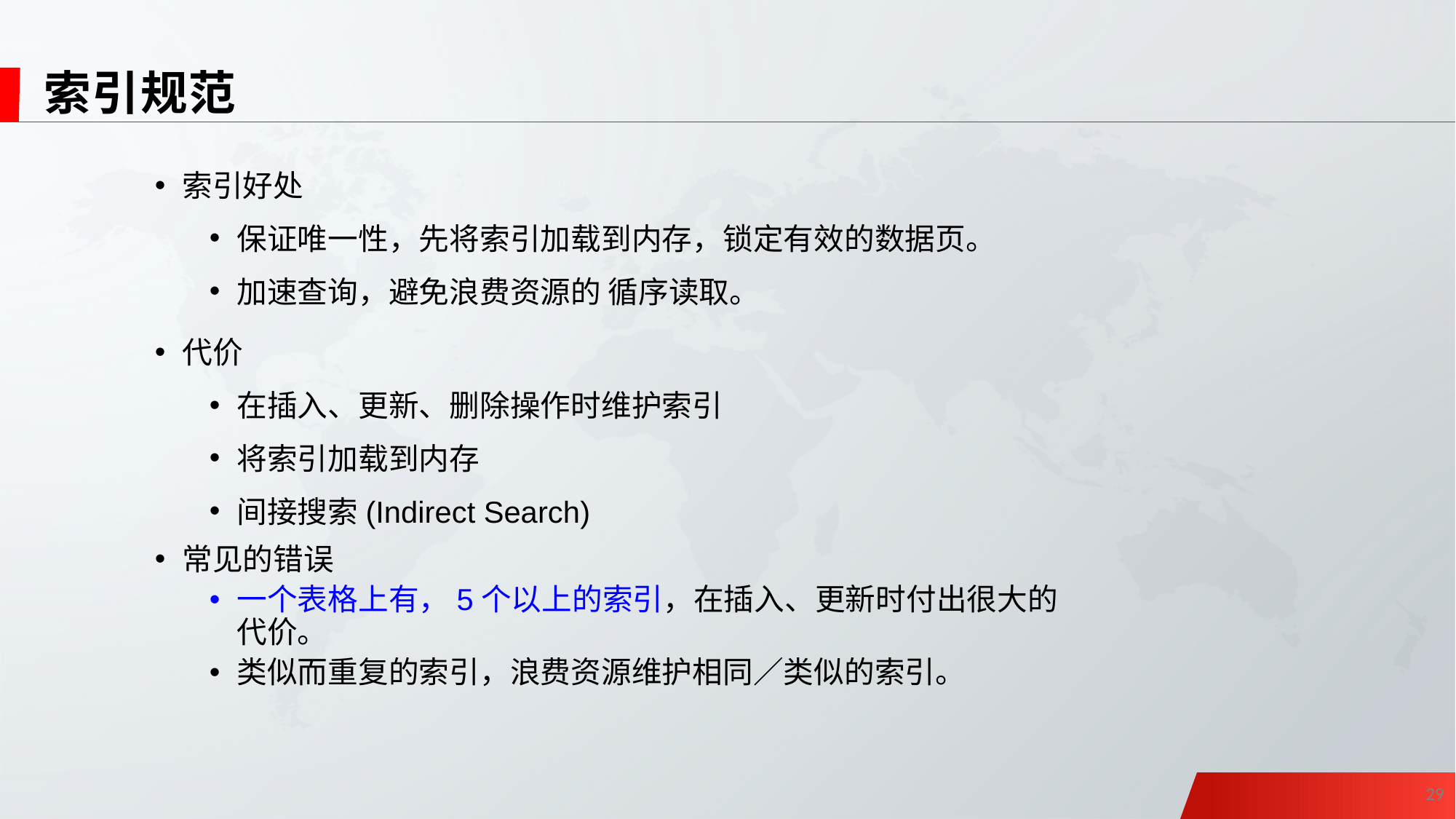

# 索引规范
索引好处
保证唯一性，先将索引加载到内存，锁定有效的数据页。
加速查询，避免浪费资源的 循序读取。
代价
在插入、更新、删除操作时维护索引
将索引加载到内存
间接搜索(Indirect Search)
常见的错误
一个表格上有，5个以上的索引，在插入、更新时付出很大的代价。
类似而重复的索引，浪费资源维护相同／类似的索引。

29